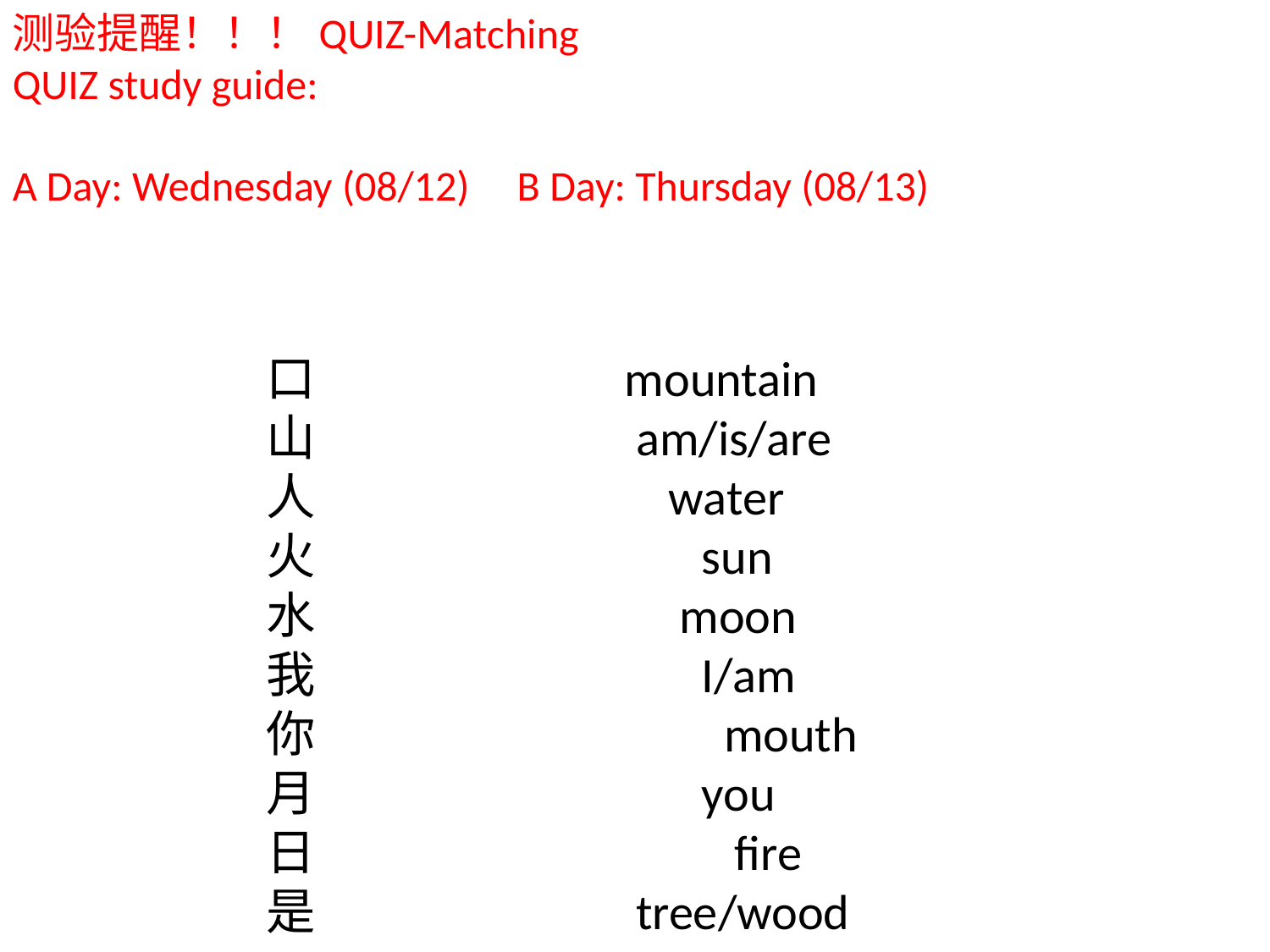

测验提醒！！！QUIZ-Matching
QUIZ study guide:

A Day: Wednesday (08/12)     B Day: Thursday (08/13)

口                           mountain
山                            am/is/are
人                               water
火                                  sun
水                                moon
我                                  I/am
你                                    mouth
月                                  you
日                                     fire
是                            tree/wood